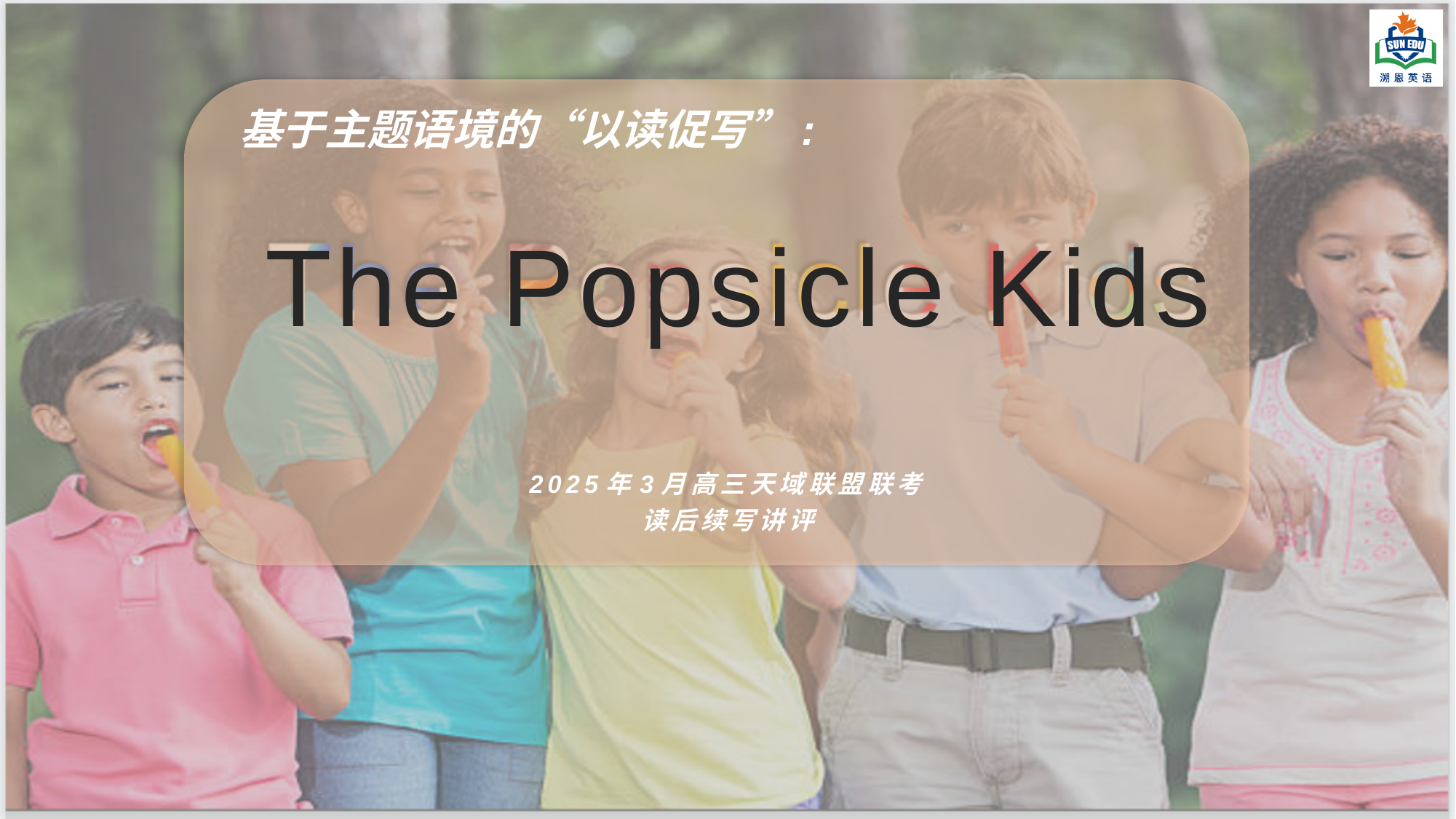

基于主题语境的“以读促写”:
The Popsicle Kids
# 2025年3月高三天域联盟联考 读后续写讲评